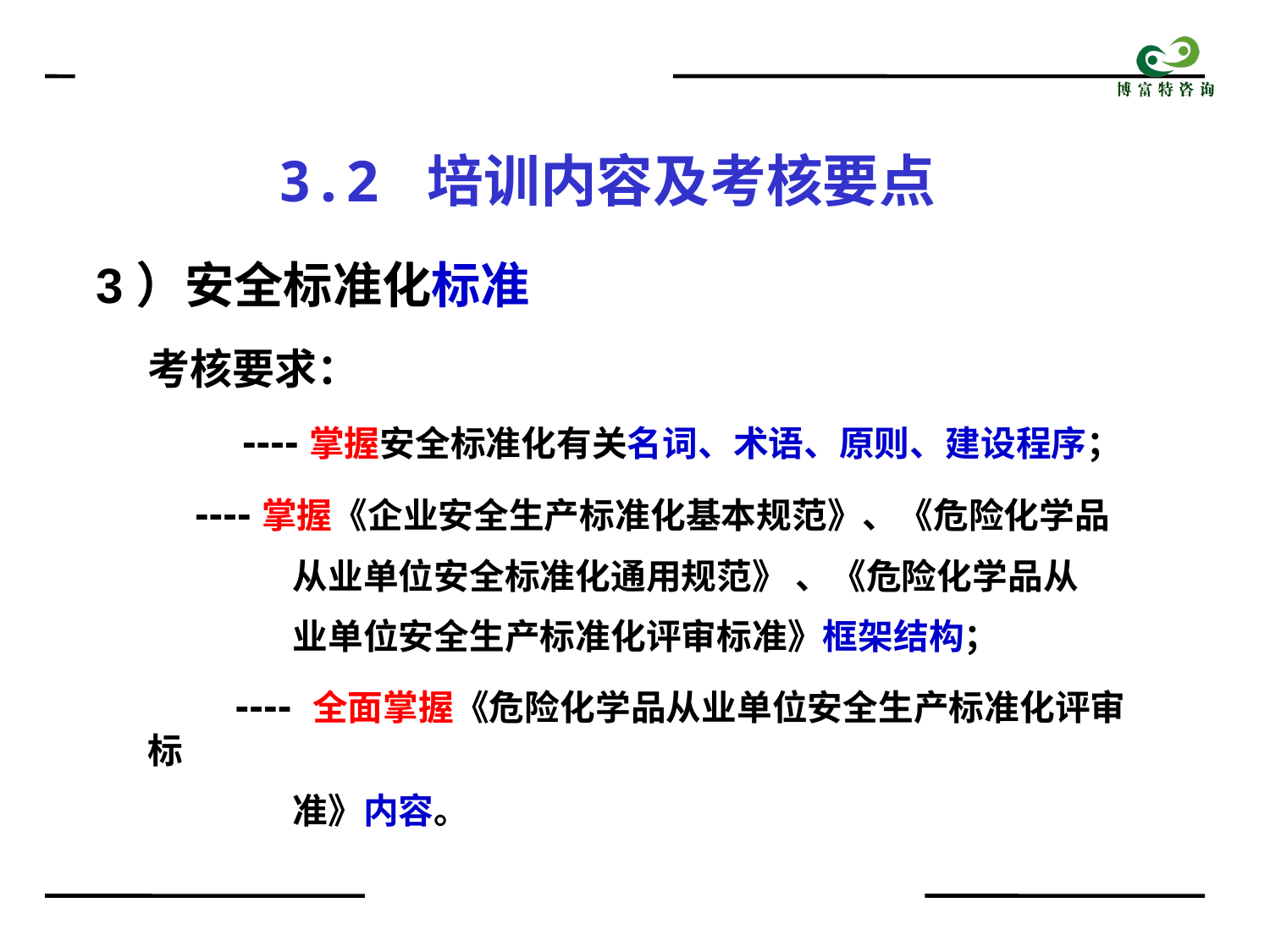

3.2 培训内容及考核要点
3）安全标准化标准
考核要求：
        ----掌握安全标准化有关名词、术语、原则、建设程序；
    ----掌握《企业安全生产标准化基本规范》、《危险化学品
                 从业单位安全标准化通用规范》 、《危险化学品从
                 业单位安全生产标准化评审标准》框架结构；
         ---- 全面掌握《危险化学品从业单位安全生产标准化评审标
                 准》内容。